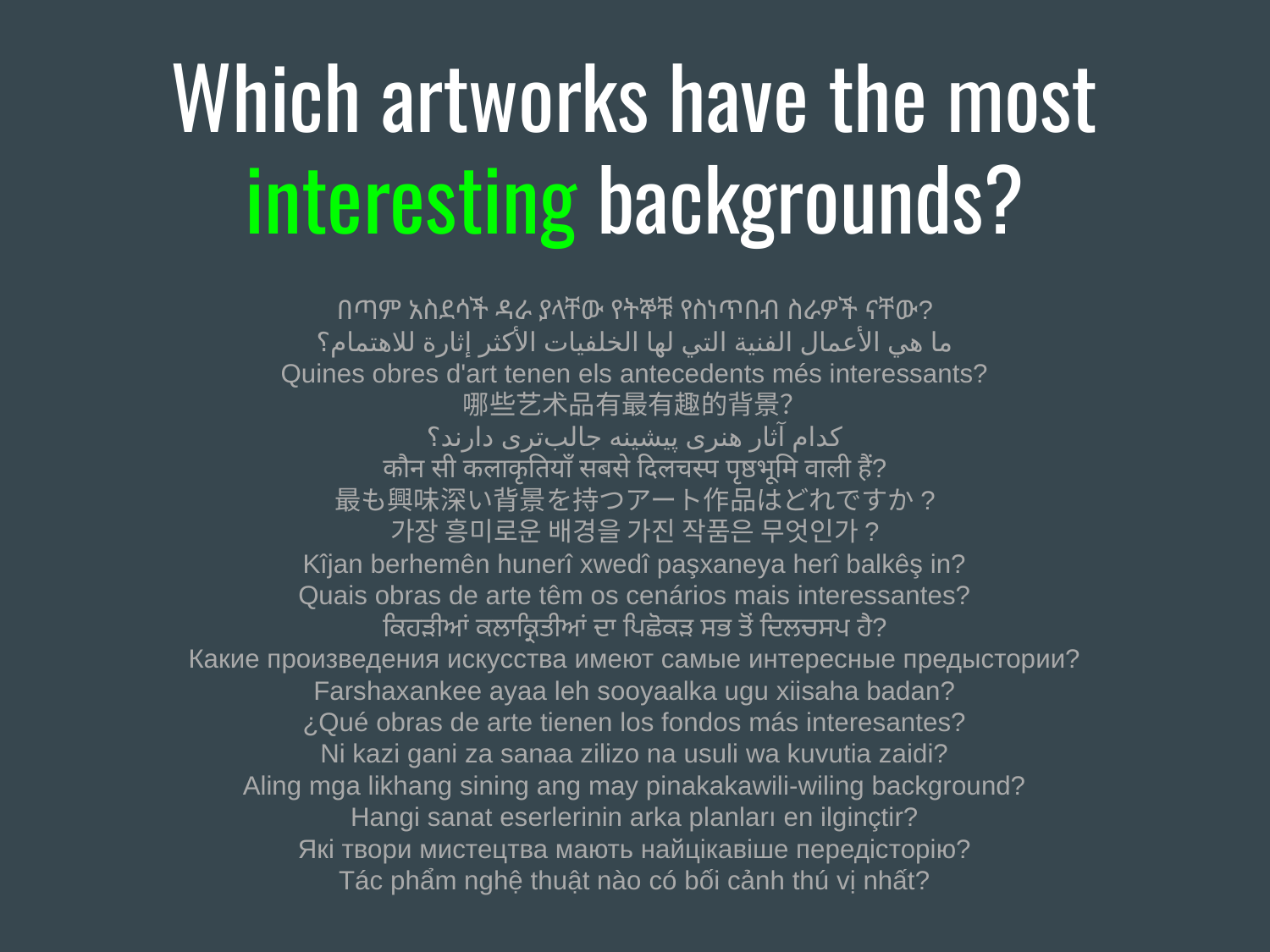

Which artworks have the most interesting backgrounds?
በጣም አስደሳች ዳራ ያላቸው የትኞቹ የስነጥበብ ስራዎች ናቸው?
ما هي الأعمال الفنية التي لها الخلفيات الأكثر إثارة للاهتمام؟
Quines obres d'art tenen els antecedents més interessants?
哪些艺术品有最有趣的背景？
کدام آثار هنری پیشینه جالب‌تری دارند؟
कौन सी कलाकृतियाँ सबसे दिलचस्प पृष्ठभूमि वाली हैं?
最も興味深い背景を持つアート作品はどれですか?
가장 흥미로운 배경을 가진 작품은 무엇인가?
Kîjan berhemên hunerî xwedî paşxaneya herî balkêş in?
Quais obras de arte têm os cenários mais interessantes?
ਕਿਹੜੀਆਂ ਕਲਾਕ੍ਰਿਤੀਆਂ ਦਾ ਪਿਛੋਕੜ ਸਭ ਤੋਂ ਦਿਲਚਸਪ ਹੈ?
Какие произведения искусства имеют самые интересные предыстории?
Farshaxankee ayaa leh sooyaalka ugu xiisaha badan?
¿Qué obras de arte tienen los fondos más interesantes?
Ni kazi gani za sanaa zilizo na usuli wa kuvutia zaidi?
Aling mga likhang sining ang may pinakakawili-wiling background?
Hangi sanat eserlerinin arka planları en ilginçtir?
Які твори мистецтва мають найцікавіше передісторію?
Tác phẩm nghệ thuật nào có bối cảnh thú vị nhất?